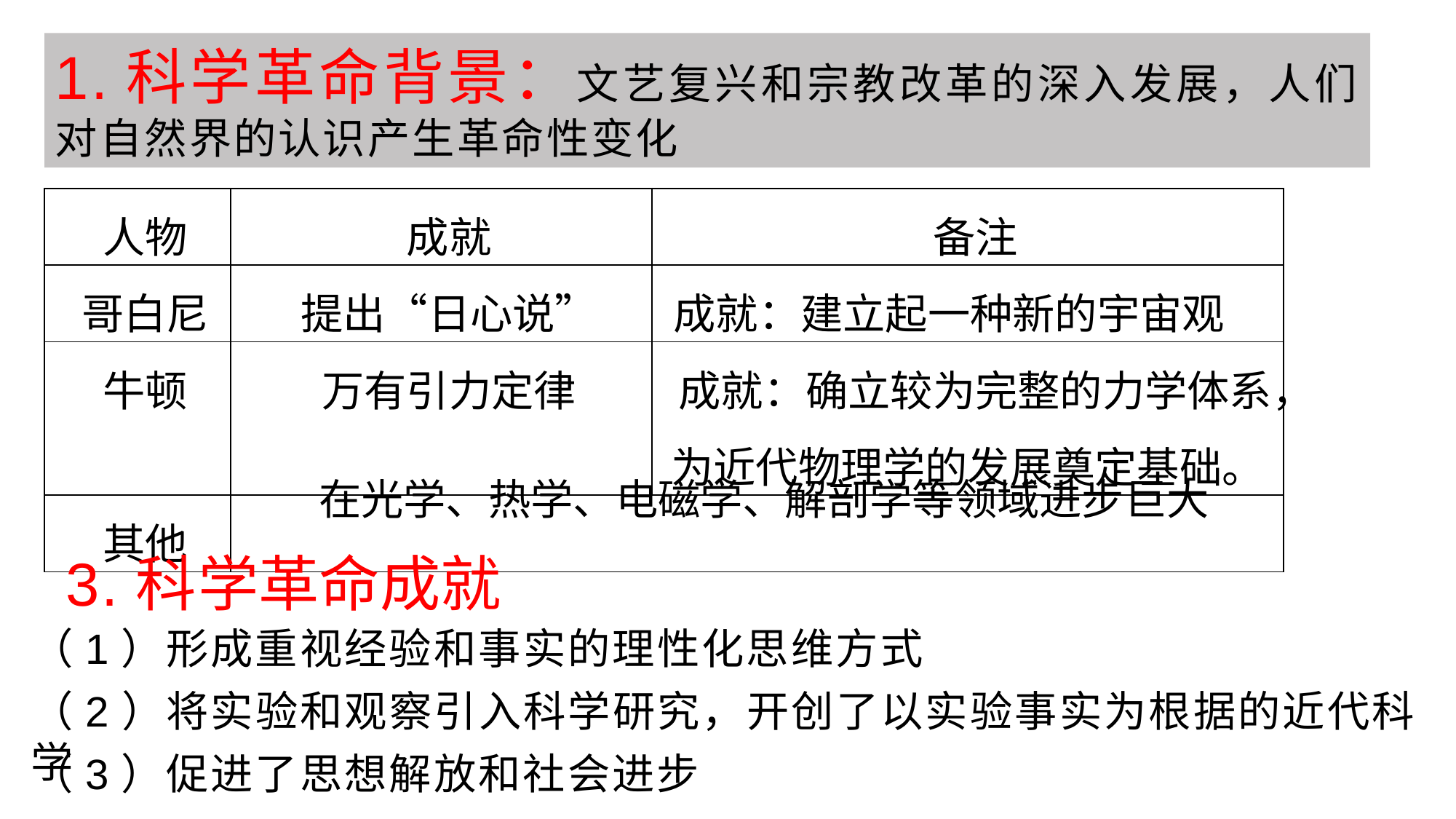

1.科学革命背景：文艺复兴和宗教改革的深入发展，人们对自然界的认识产生革命性变化
| 人物 | 成就 | 备注 |
| --- | --- | --- |
| 哥白尼 | 提出“日心说” | 成就：建立起一种新的宇宙观 |
| 牛顿 | 万有引力定律 | 成就：确立较为完整的力学体系，为近代物理学的发展奠定基础。 |
| 其他 |  |  |
在光学、热学、电磁学、解剖学等领域进步巨大
3.科学革命成就
（1）形成重视经验和事实的理性化思维方式
（2）将实验和观察引入科学研究，开创了以实验事实为根据的近代科学
（3）促进了思想解放和社会进步